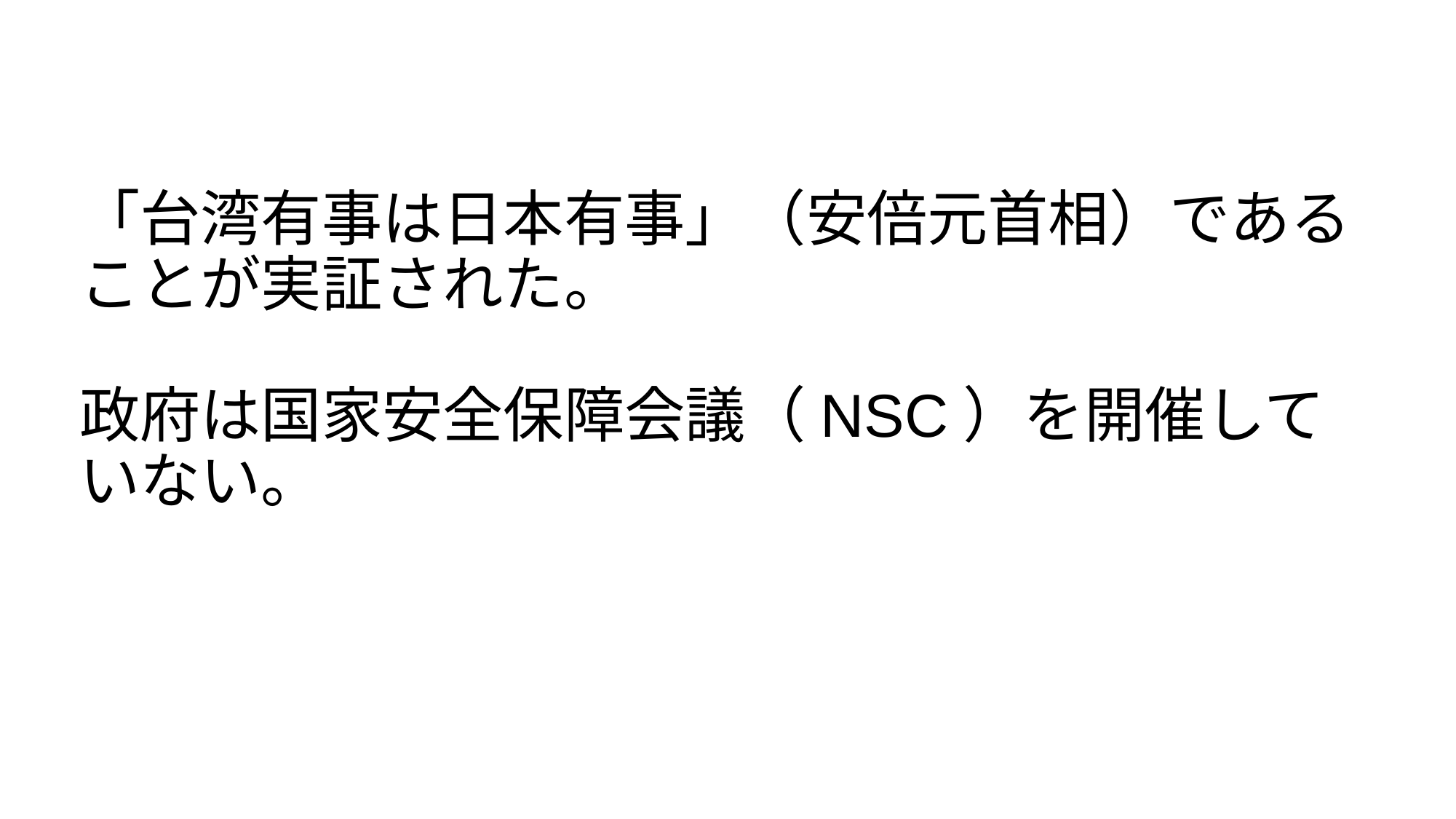

# 「台湾有事は日本有事」（安倍元首相）であることが実証された。 政府は国家安全保障会議（NSC）を開催していない。